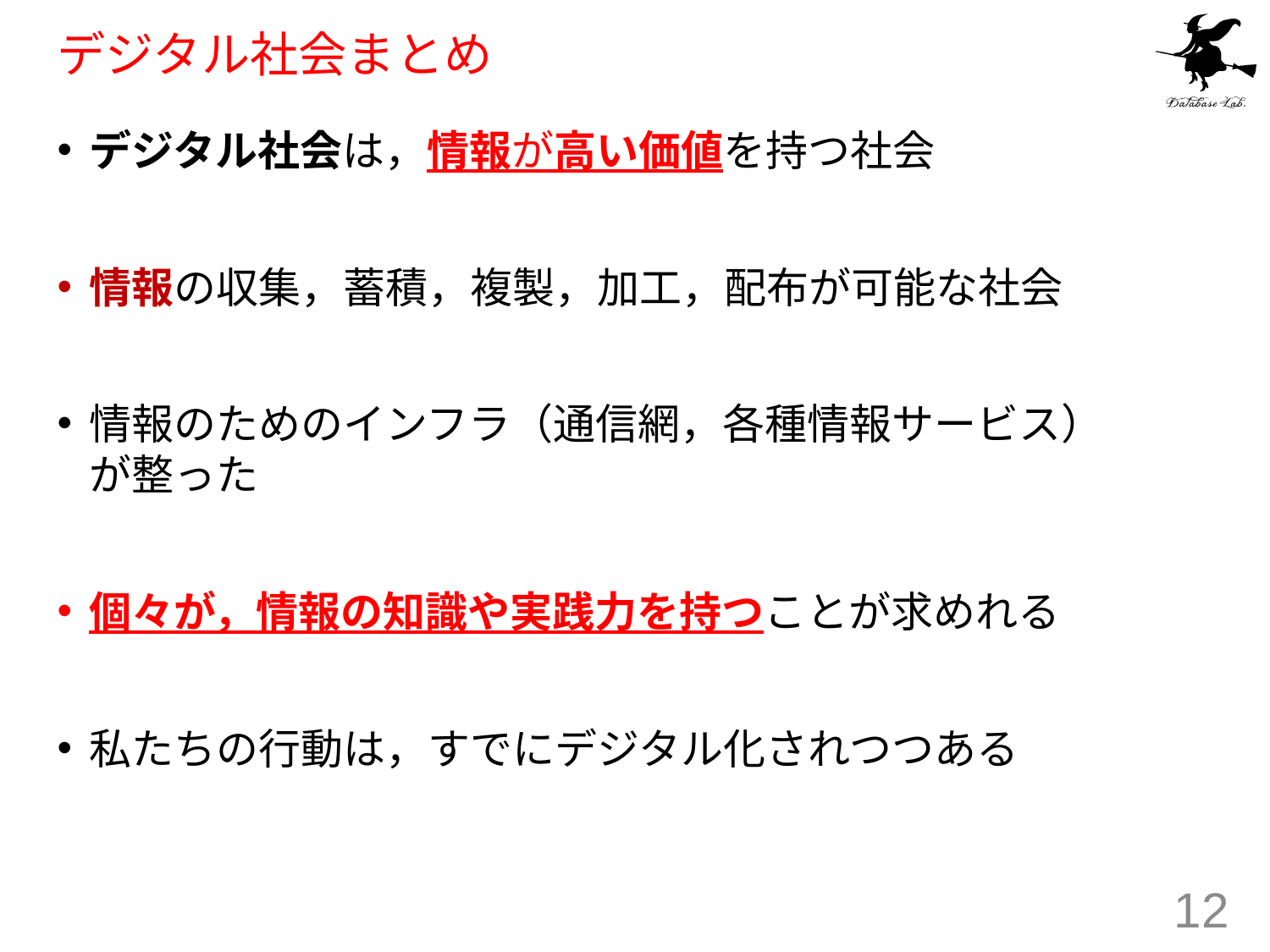

# デジタル社会まとめ
デジタル社会は，情報が高い価値を持つ社会

情報の収集，蓄積，複製，加工，配布が可能な社会

情報のためのインフラ（通信網，各種情報サービス）が整った

個々が，情報の知識や実践力を持つことが求めれる

私たちの行動は，すでにデジタル化されつつある
12